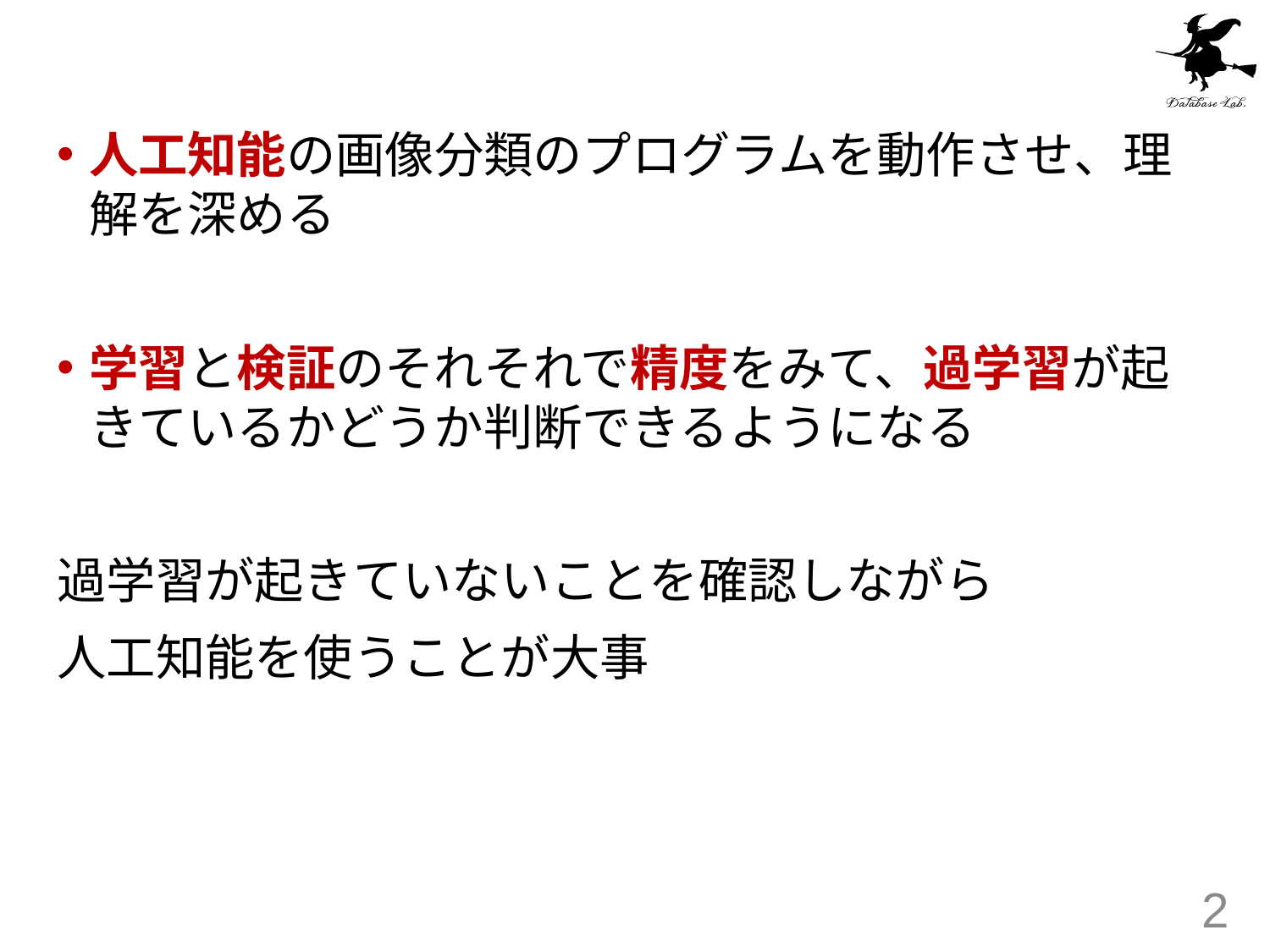

人工知能の画像分類のプログラムを動作させ、理解を深める

学習と検証のそれそれで精度をみて、過学習が起きているかどうか判断できるようになる

過学習が起きていないことを確認しながら
人工知能を使うことが大事
2